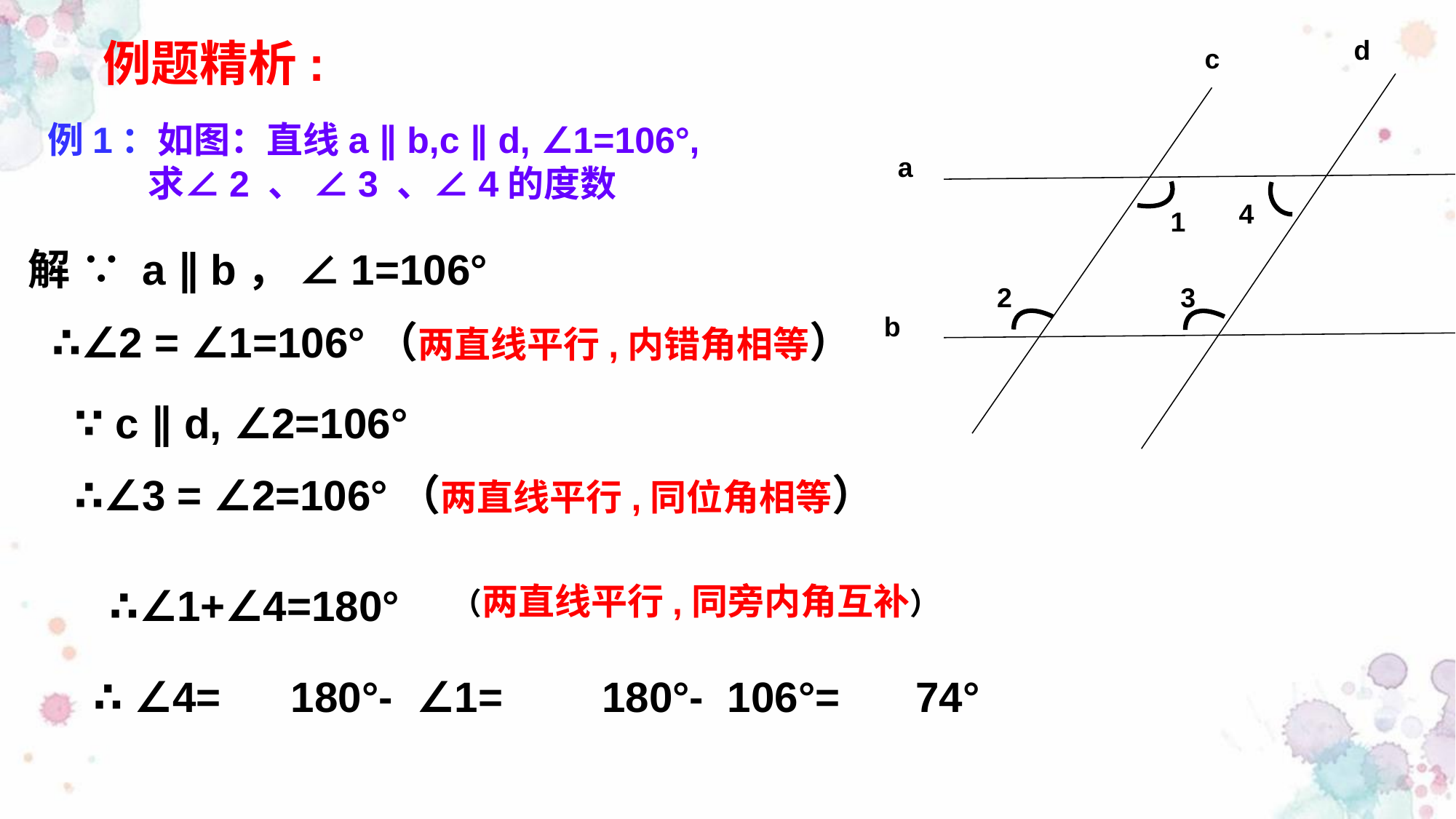

例题精析:
d
c

a

1
2
3
b

# 例1：如图：直线a ∥ b,c ∥ d, ∠1=106°, 求∠2 、 ∠3 、∠4的度数

4
解 ∵ a ∥ b， ∠1=106°
  ∴∠2 = ∠1=106°（两直线平行,内错角相等）

∵ c ∥ d, ∠2=106°
∴∠3 = ∠2=106°（两直线平行,同位角相等）

∴∠1+∠4=180°
（两直线平行,同旁内角互补）
∴ ∠4=
180°-  ∠1=
180°-  106°=
74°